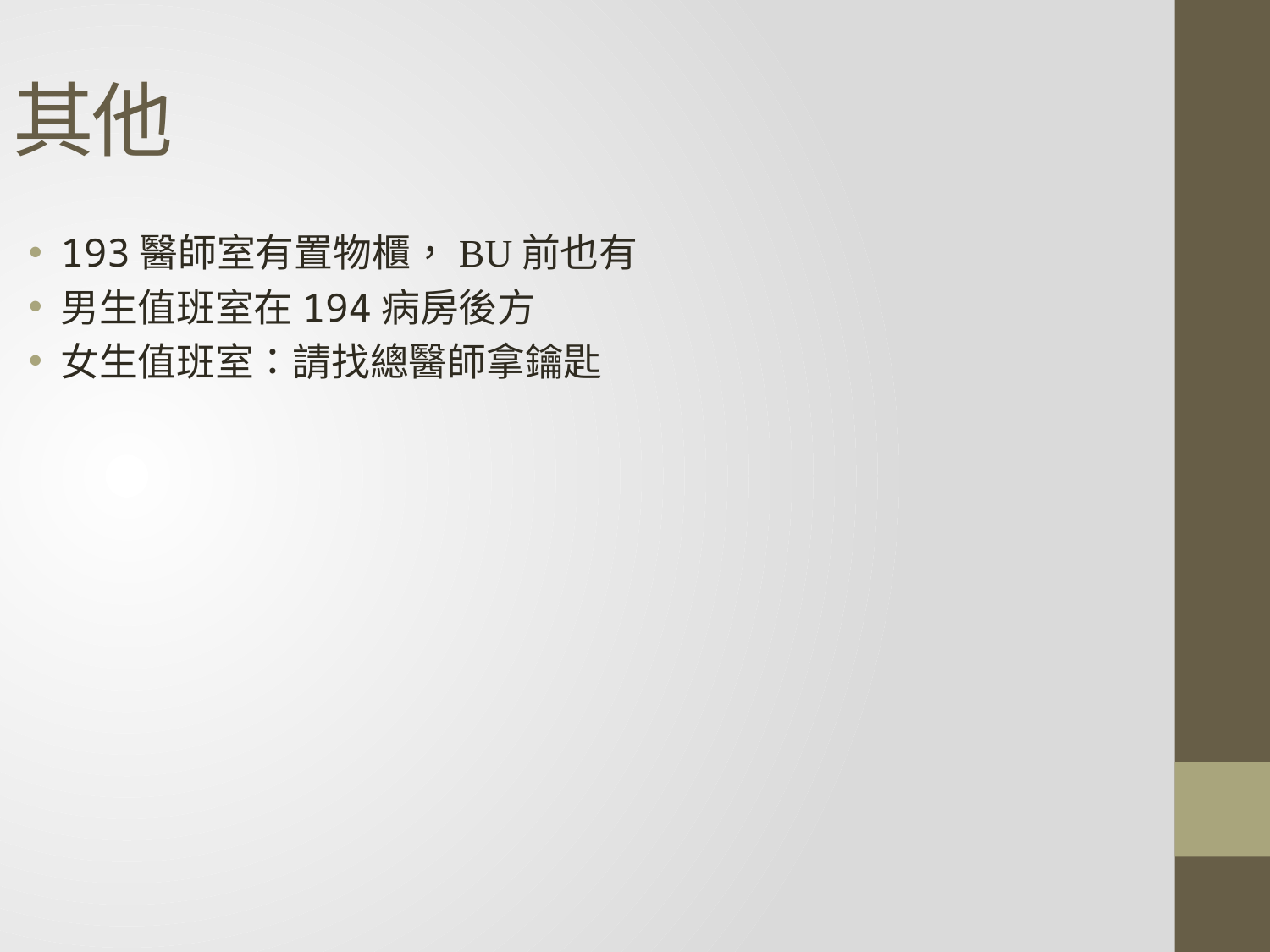

其他
193醫師室有置物櫃，BU前也有
男生值班室在194病房後方
女生值班室：請找總醫師拿鑰匙